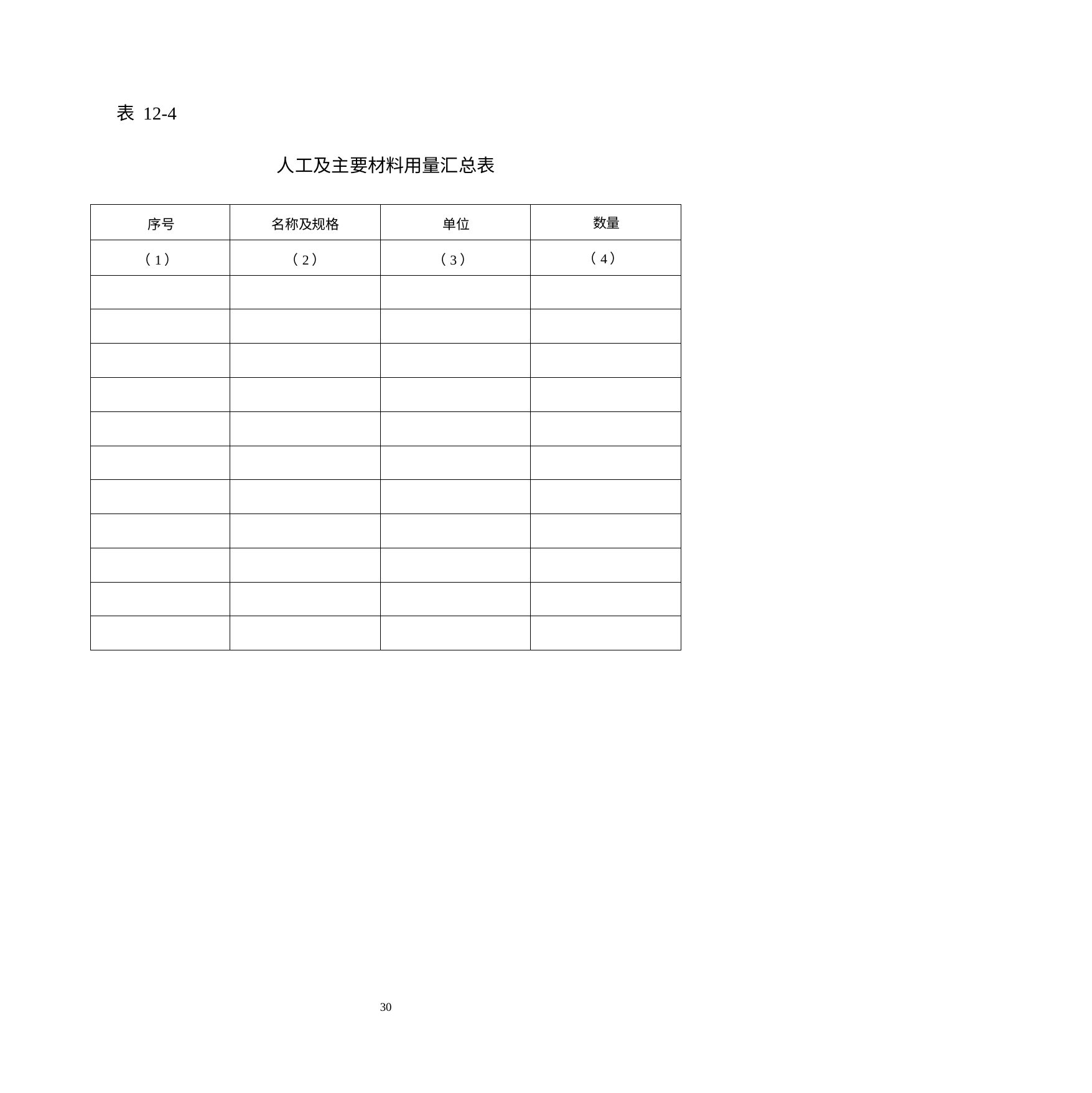

表 12-4

人工及主要材料用量汇总表
| 序号 | 名称及规格 | 单位 | 数量 |
| --- | --- | --- | --- |
| （1） | （2） | （3） | （4） |
|  |  |  |  |
|  |  |  |  |
|  |  |  |  |
|  |  |  |  |
|  |  |  |  |
|  |  |  |  |
|  |  |  |  |
|  |  |  |  |
|  |  |  |  |
|  |  |  |  |
|  |  |  |  |
30